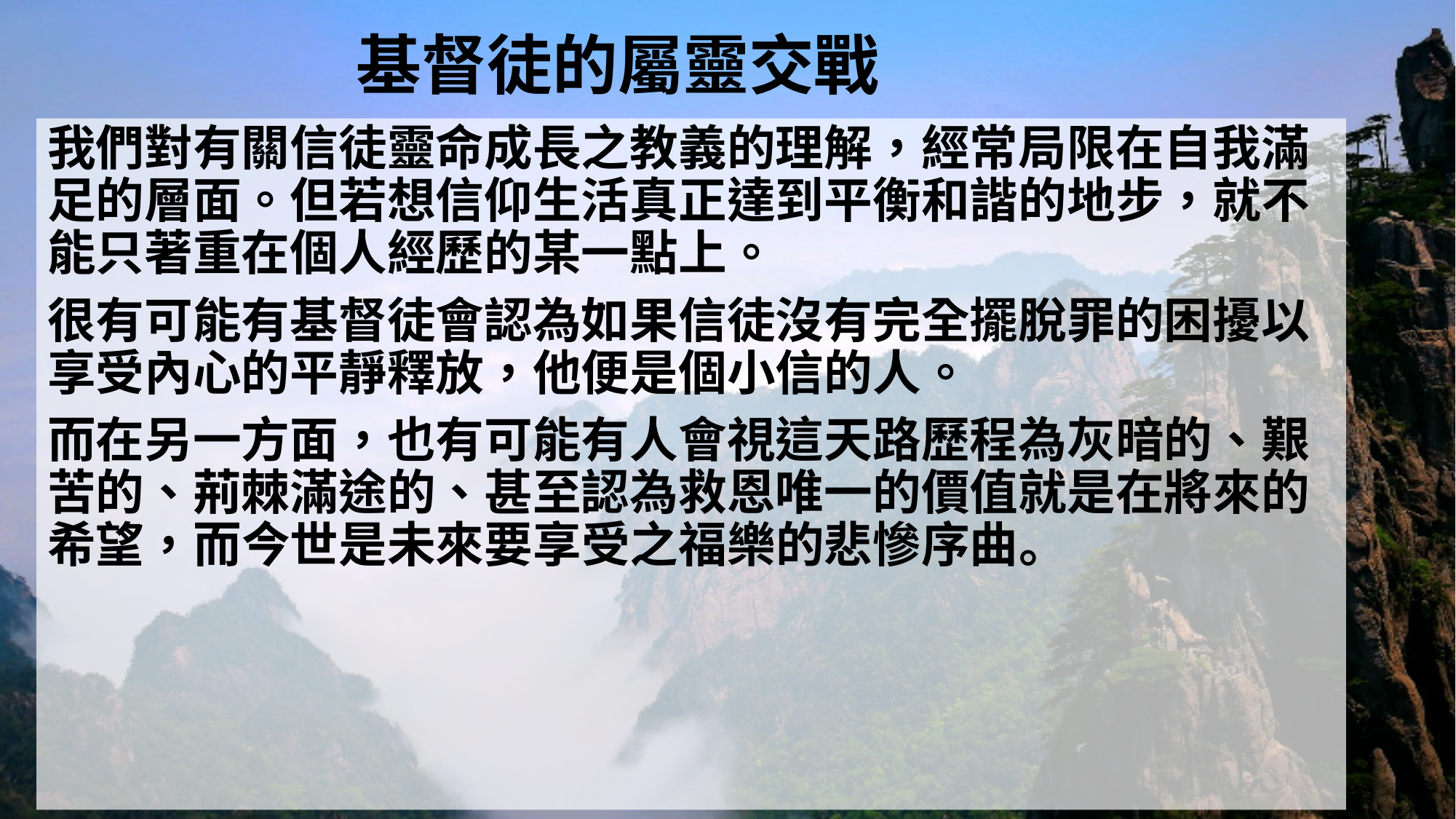

# 基督徒的屬靈交戰
我們對有關信徒靈命成長之教義的理解，經常局限在自我滿足的層面。但若想信仰生活真正達到平衡和諧的地步，就不能只著重在個人經歷的某一點上。
很有可能有基督徒會認為如果信徒沒有完全擺脫罪的困擾以享受內心的平靜釋放，他便是個小信的人。
而在另一方面，也有可能有人會視這天路歷程為灰暗的、艱苦的、荊棘滿途的、甚至認為救恩唯一的價值就是在將來的希望，而今世是未來要享受之福樂的悲慘序曲。